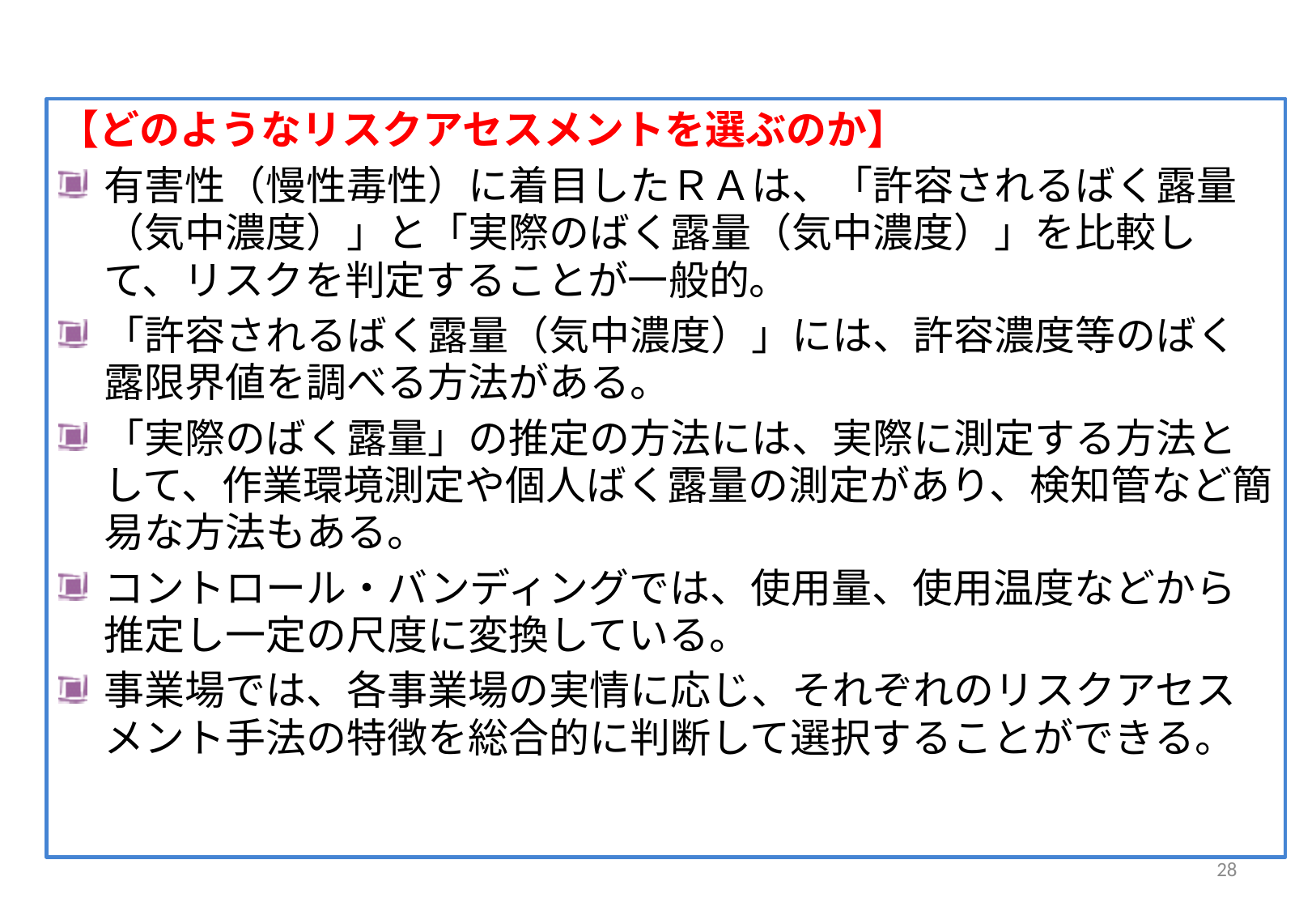

【どのようなリスクアセスメントを選ぶのか】
有害性（慢性毒性）に着目したＲＡは、「許容されるばく露量（気中濃度）」と「実際のばく露量（気中濃度）」を比較して、リスクを判定することが一般的。
「許容されるばく露量（気中濃度）」には、許容濃度等のばく露限界値を調べる方法がある。
「実際のばく露量」の推定の方法には、実際に測定する方法として、作業環境測定や個人ばく露量の測定があり、検知管など簡易な方法もある。
コントロール・バンディングでは、使用量、使用温度などから推定し一定の尺度に変換している。
事業場では、各事業場の実情に応じ、それぞれのリスクアセスメント手法の特徴を総合的に判断して選択することができる。
28